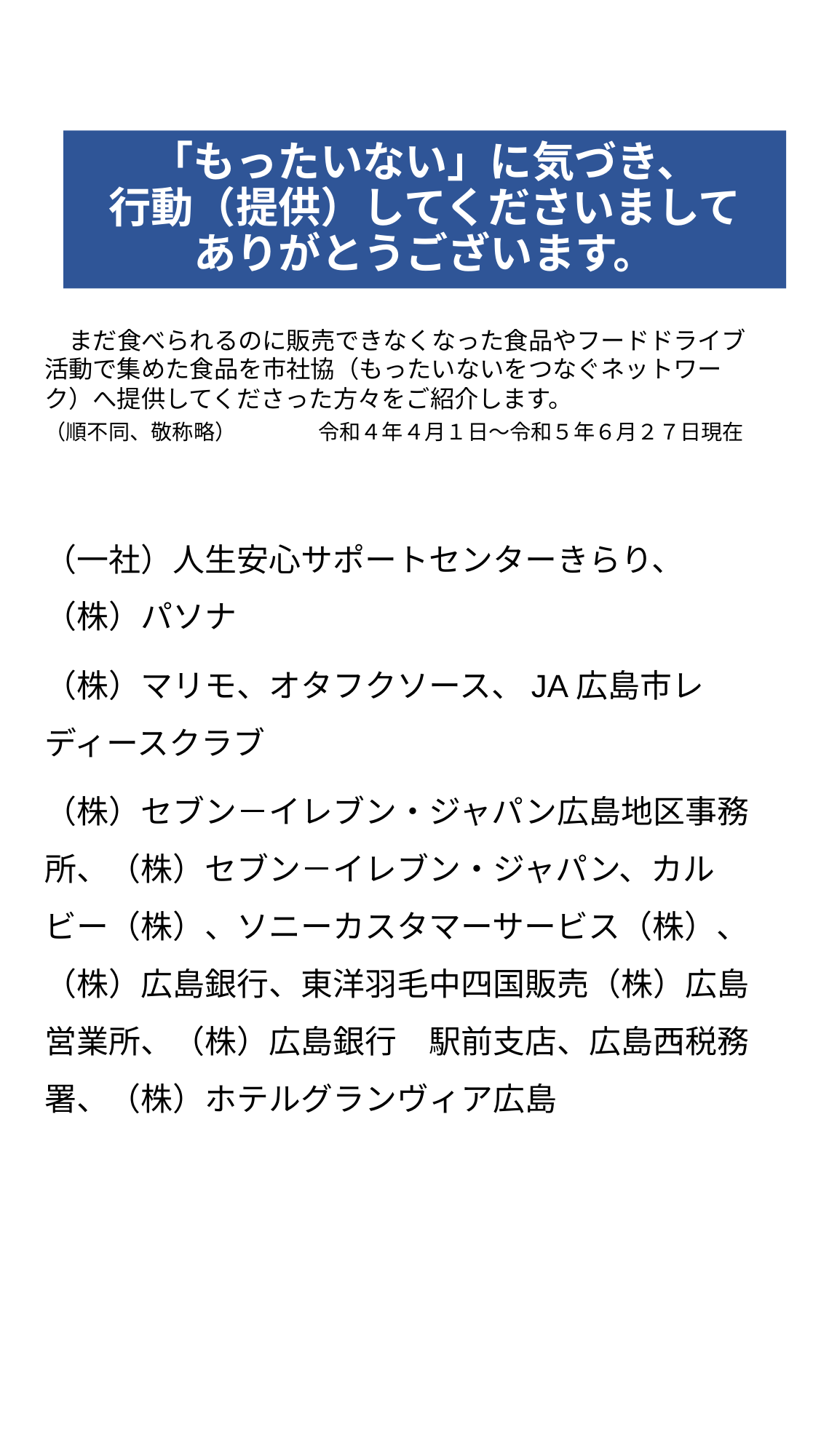

# 「もったいない」に気づき、 行動（提供）してくださいまして ありがとうございます。
　まだ食べられるのに販売できなくなった食品やフードドライブ活動で集めた食品を市社協（もったいないをつなぐネットワーク）へ提供してくださった方々をご紹介します。
（順不同、敬称略）　　　令和４年４月１日～令和５年６月２７日現在
（一社）人生安心サポートセンターきらり、（株）パソナ
（株）マリモ、オタフクソース、JA広島市レディースクラブ
（株）セブン－イレブン・ジャパン広島地区事務所、（株）セブン－イレブン・ジャパン、カルビー（株）、ソニーカスタマーサービス（株）、（株）広島銀行、東洋羽毛中四国販売（株）広島営業所、（株）広島銀行　駅前支店、広島西税務署、（株）ホテルグランヴィア広島